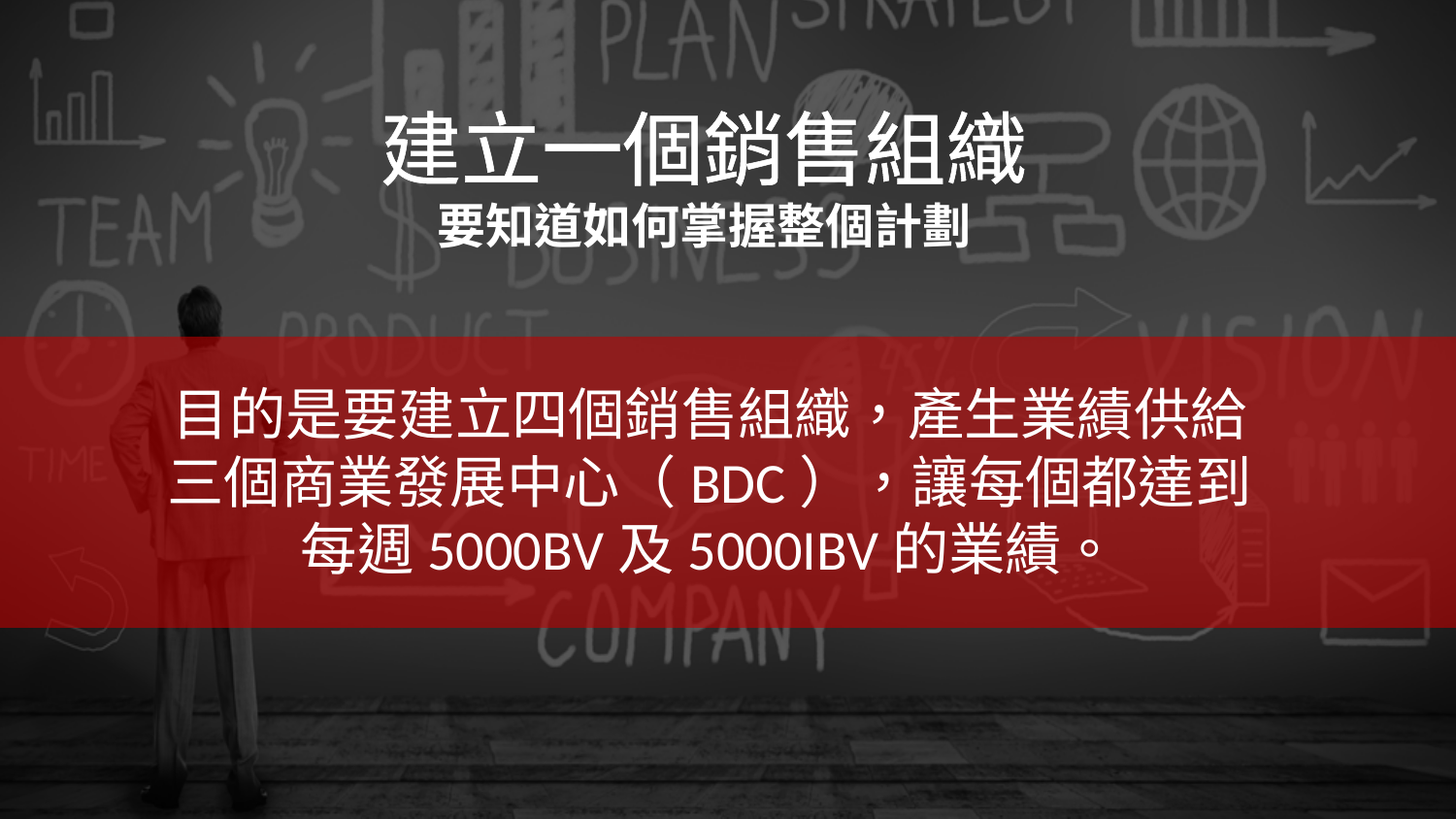

建立一個銷售組織
要知道如何掌握整個計劃

目的是要建立四個銷售組織，產生業績供給三個商業發展中心（BDC），讓每個都達到每週5000BV及5000IBV的業績。